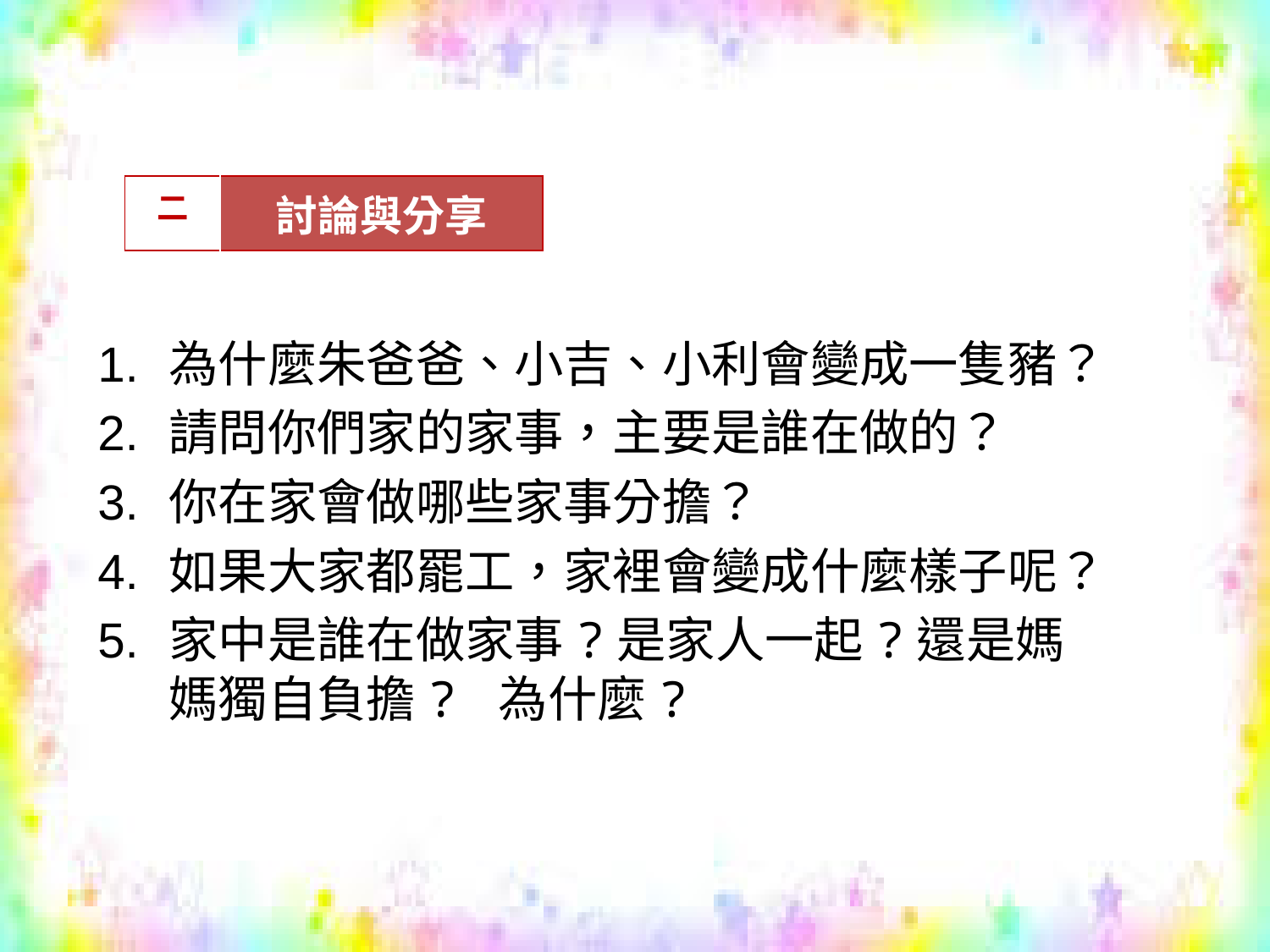

| 二 | 討論與分享 |
| --- | --- |
為什麼朱爸爸、小吉、小利會變成一隻豬？
請問你們家的家事，主要是誰在做的？
你在家會做哪些家事分擔？
如果大家都罷工，家裡會變成什麼樣子呢？
家中是誰在做家事?是家人一起?還是媽媽獨自負擔? 為什麼?